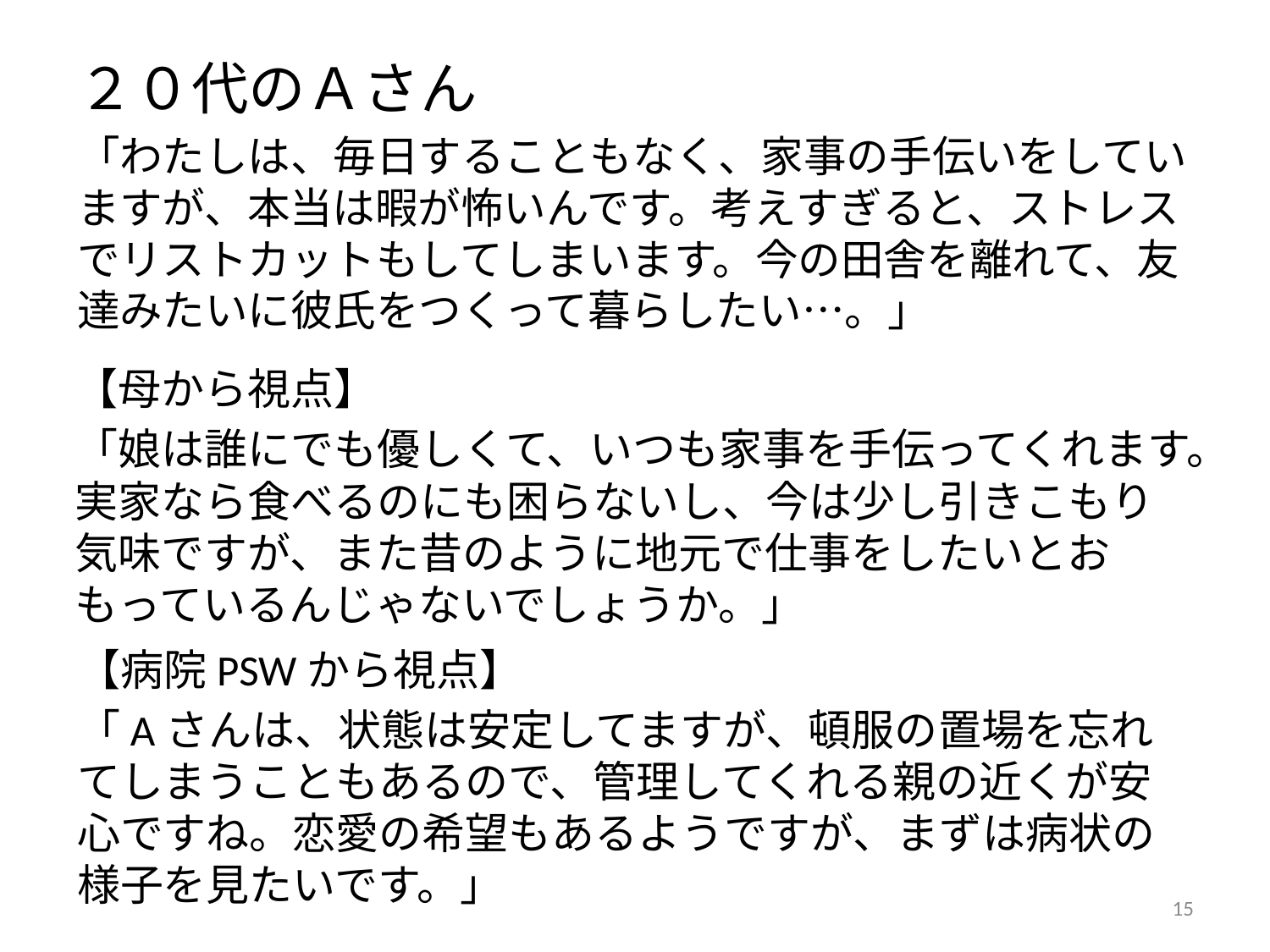

２０代のＡさん
「わたしは、毎日することもなく、家事の手伝いをしていますが、本当は暇が怖いんです。考えすぎると、ストレスでリストカットもしてしまいます。今の田舎を離れて、友達みたいに彼氏をつくって暮らしたい…。」
【母から視点】
「娘は誰にでも優しくて、いつも家事を手伝ってくれます。実家なら食べるのにも困らないし、今は少し引きこもり気味ですが、また昔のように地元で仕事をしたいとおもっているんじゃないでしょうか。」
【病院PSWから視点】
「Aさんは、状態は安定してますが、頓服の置場を忘れてしまうこともあるので、管理してくれる親の近くが安心ですね。恋愛の希望もあるようですが、まずは病状の様子を見たいです。」
15